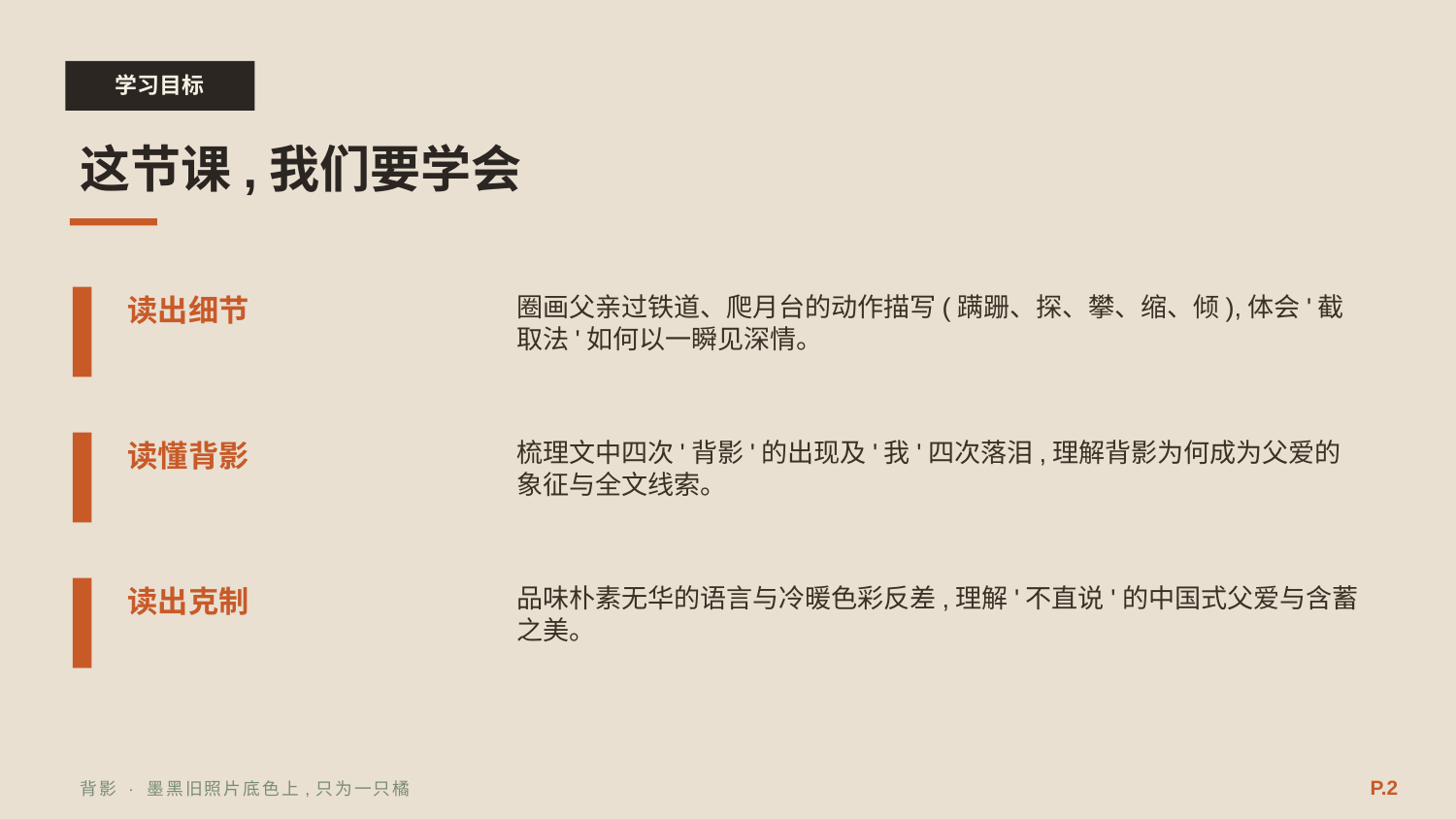

学习目标

这节课,我们要学会

读出细节
圈画父亲过铁道、爬月台的动作描写(蹒跚、探、攀、缩、倾),体会'截取法'如何以一瞬见深情。

读懂背影
梳理文中四次'背影'的出现及'我'四次落泪,理解背影为何成为父爱的象征与全文线索。

读出克制
品味朴素无华的语言与冷暖色彩反差,理解'不直说'的中国式父爱与含蓄之美。

P.2
背影 · 墨黑旧照片底色上,只为一只橘